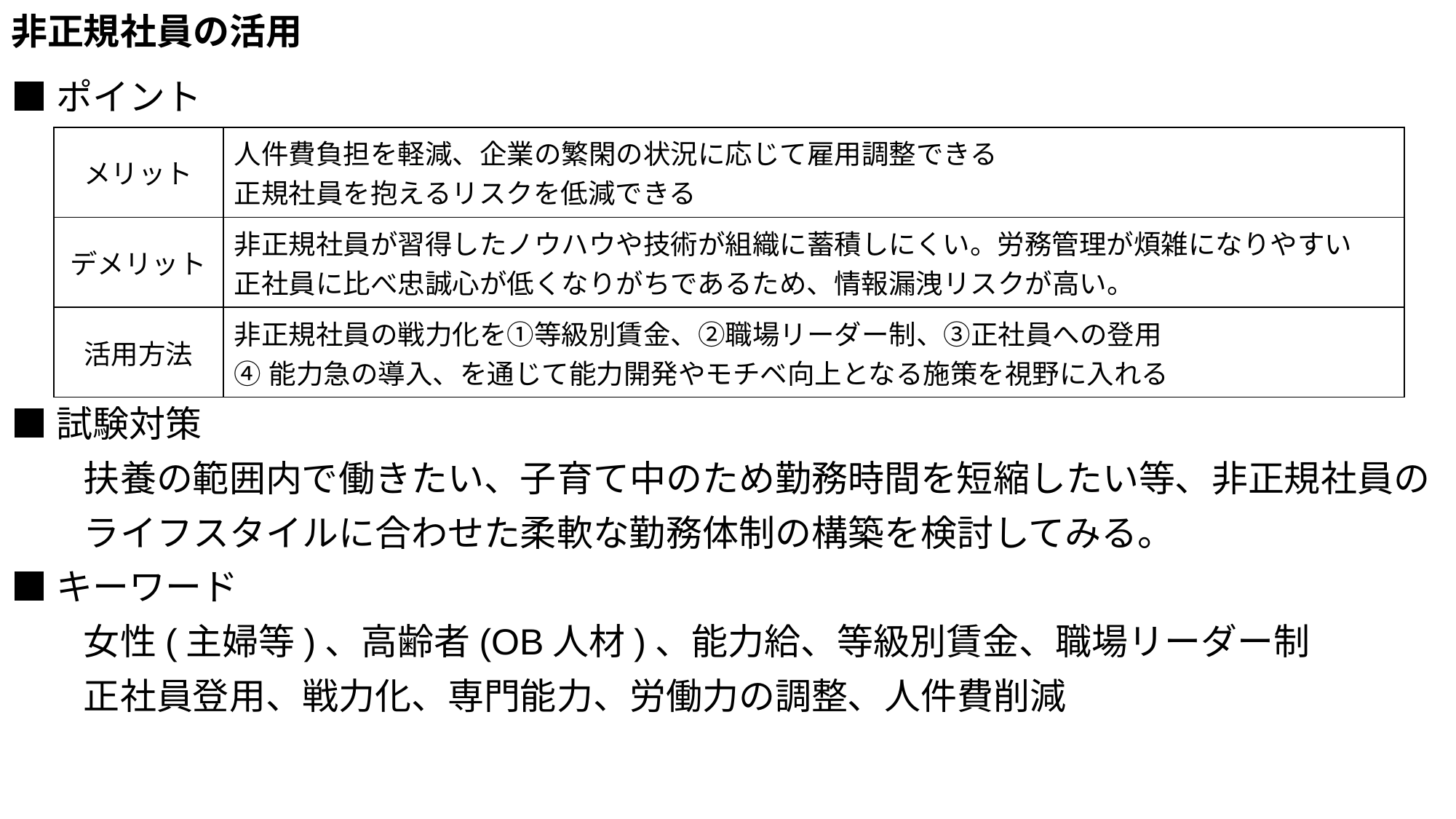

# 非正規社員の活用
■ポイント

■試験対策
　　扶養の範囲内で働きたい、子育て中のため勤務時間を短縮したい等、非正規社員の
　　ライフスタイルに合わせた柔軟な勤務体制の構築を検討してみる。
■キーワード
　　女性(主婦等)、高齢者(OB人材)、能力給、等級別賃金、職場リーダー制
　　正社員登用、戦力化、専門能力、労働力の調整、人件費削減
| メリット | 人件費負担を軽減、企業の繁閑の状況に応じて雇用調整できる 正規社員を抱えるリスクを低減できる |
| --- | --- |
| デメリット | 非正規社員が習得したノウハウや技術が組織に蓄積しにくい。労務管理が煩雑になりやすい 正社員に比べ忠誠心が低くなりがちであるため、情報漏洩リスクが高い。 |
| 活用方法 | 非正規社員の戦力化を①等級別賃金、②職場リーダー制、③正社員への登用 ④能力急の導入、を通じて能力開発やモチベ向上となる施策を視野に入れる |